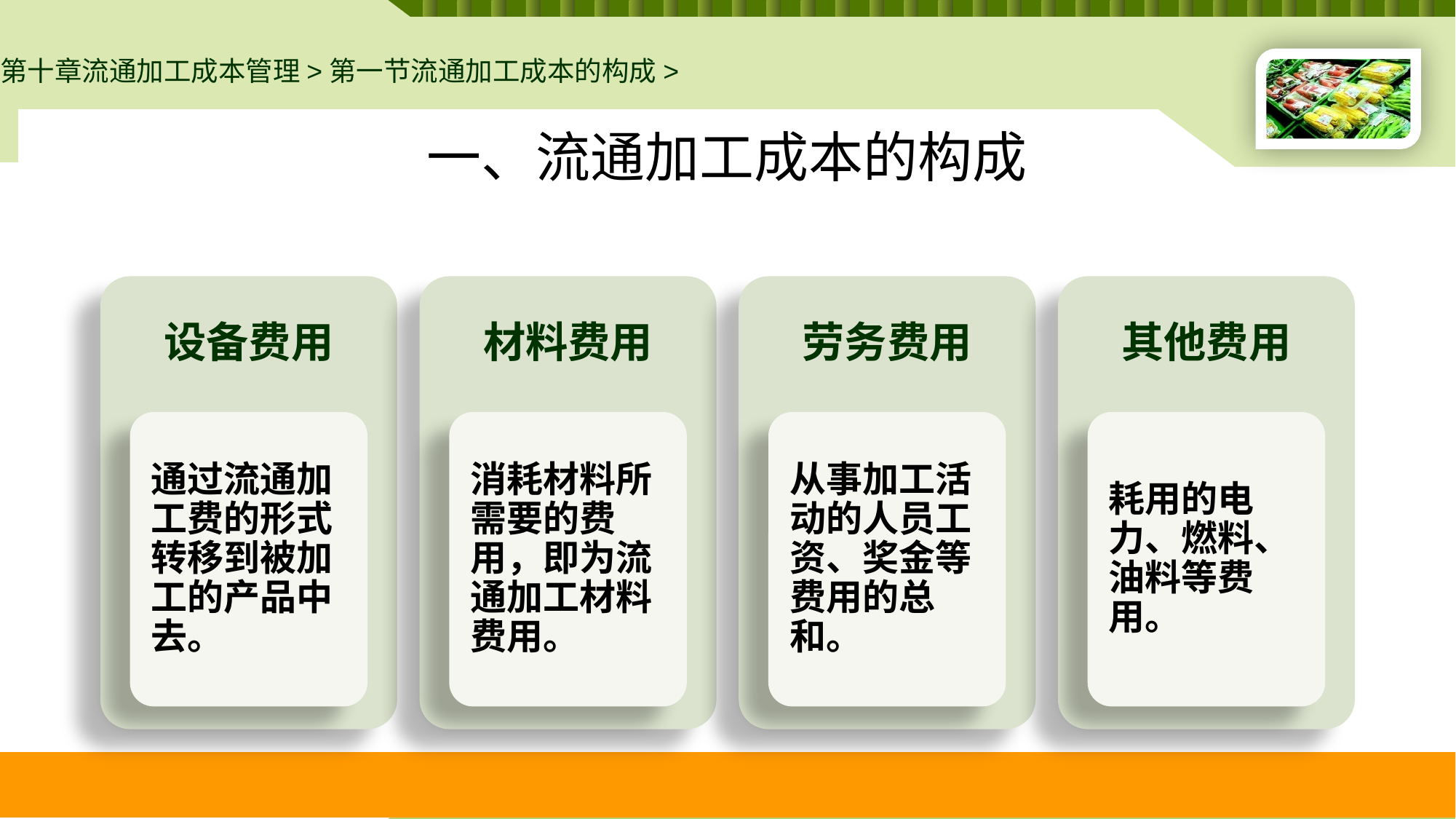

第十章流通加工成本管理>第一节流通加工成本的构成>
# 一、流通加工成本的构成
设备费用
通过流通加工费的形式转移到被加工的产品中去。
材料费用
消耗材料所需要的费用，即为流通加工材料费用。
劳务费用
从事加工活动的人员工资、奖金等费用的总和。
其他费用
耗用的电力、燃料、油料等费用。